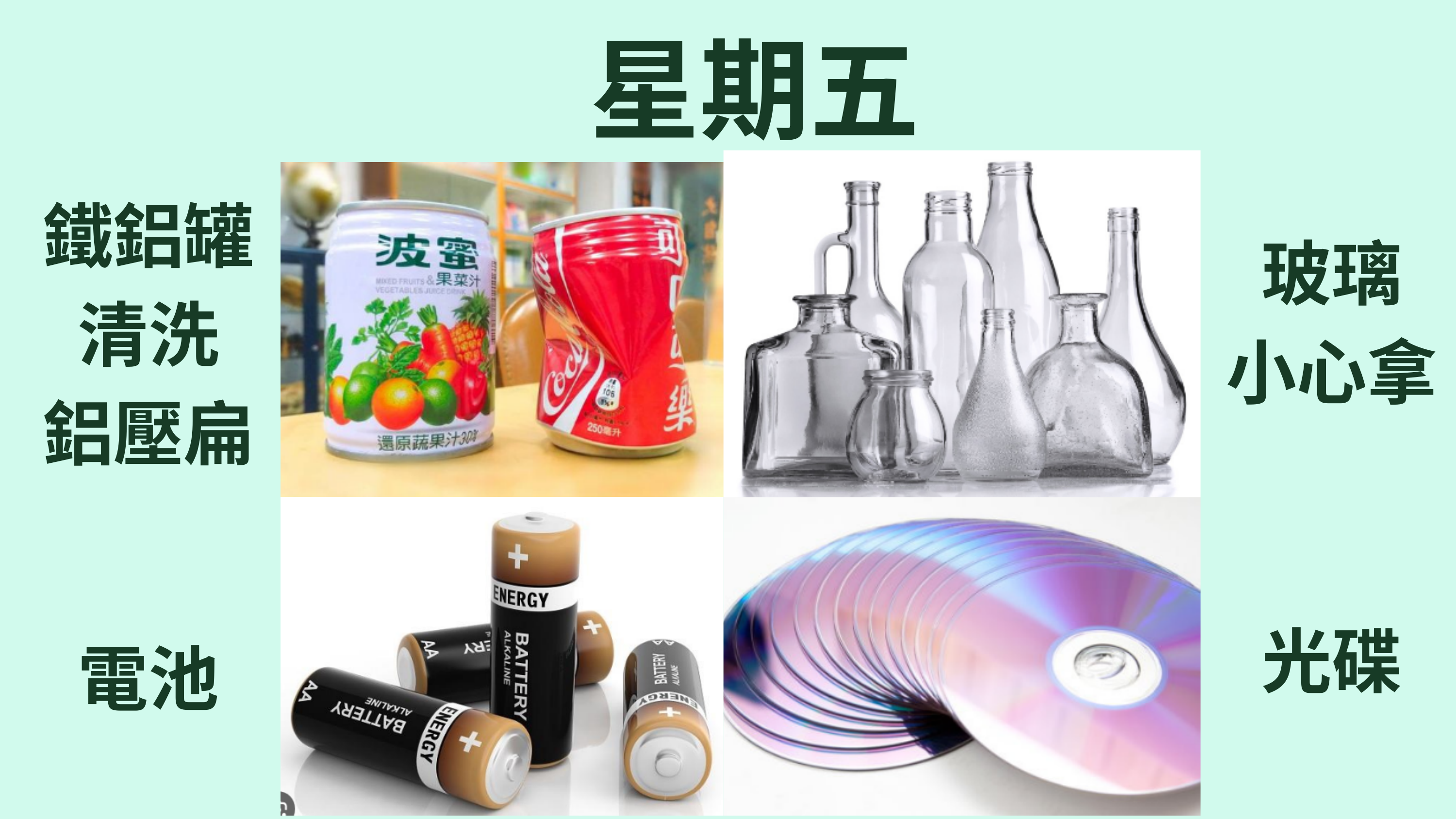

星期五

鐵鋁罐
清洗
鋁壓扁
玻璃
小心拿

光碟
電池